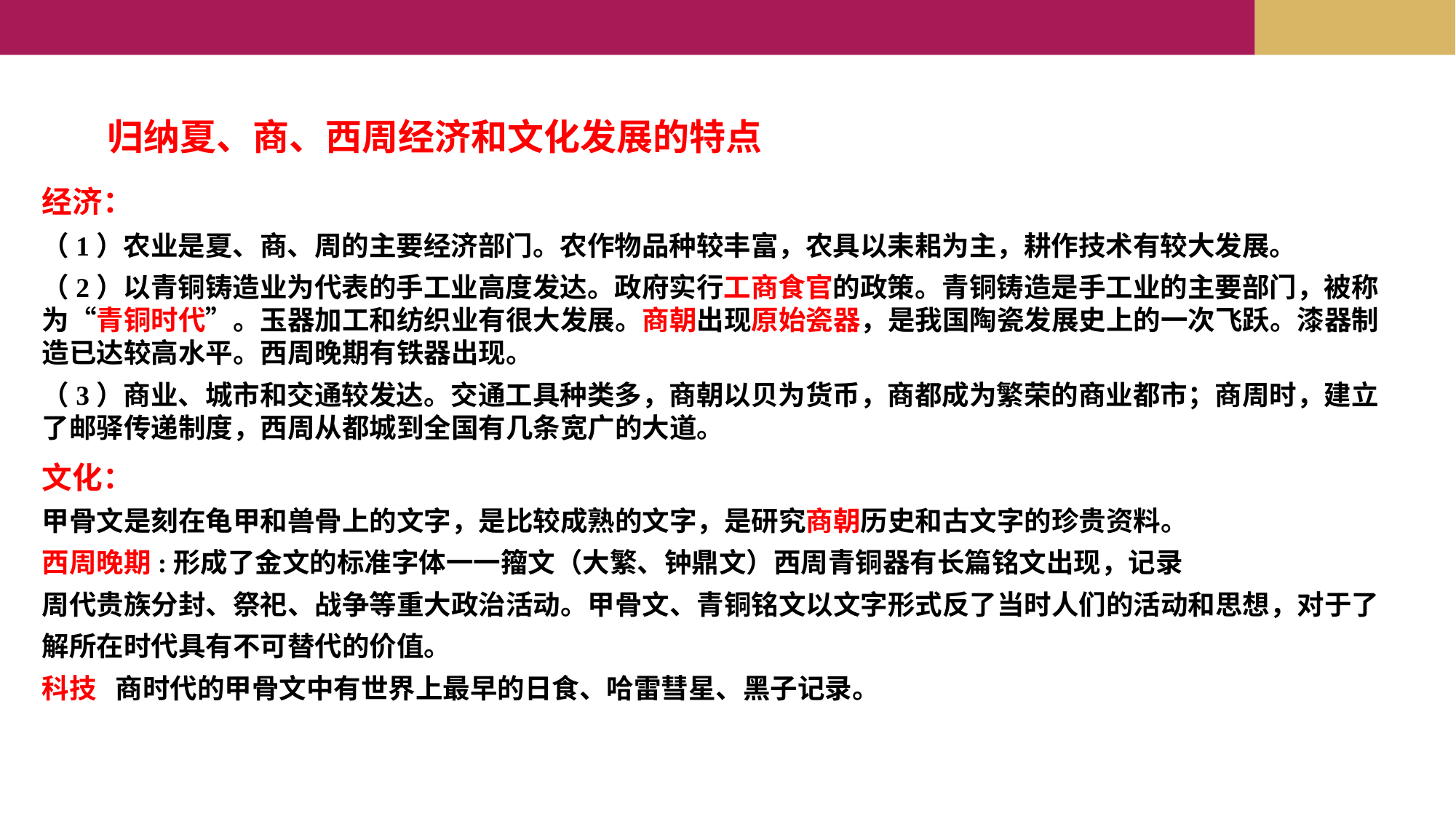

归纳夏、商、西周经济和文化发展的特点
经济：
（1）农业是夏、商、周的主要经济部门。农作物品种较丰富，农具以耒耜为主，耕作技术有较大发展。
（2）以青铜铸造业为代表的手工业高度发达。政府实行工商食官的政策。青铜铸造是手工业的主要部门，被称为“青铜时代”。玉器加工和纺织业有很大发展。商朝出现原始瓷器，是我国陶瓷发展史上的一次飞跃。漆器制造已达较高水平。西周晚期有铁器出现。
（3）商业、城市和交通较发达。交通工具种类多，商朝以贝为货币，商都成为繁荣的商业都市；商周时，建立了邮驿传递制度，西周从都城到全国有几条宽广的大道。
文化：
甲骨文是刻在龟甲和兽骨上的文字，是比较成熟的文字，是研究商朝历史和古文字的珍贵资料。
西周晚期:形成了金文的标准字体一一籀文（大繁、钟鼎文）西周青铜器有长篇铭文出现，记录
周代贵族分封、祭祀、战争等重大政治活动。甲骨文、青铜铭文以文字形式反了当时人们的活动和思想，对于了
解所在时代具有不可替代的价值。
科技   商时代的甲骨文中有世界上最早的日食、哈雷彗星、黑子记录。